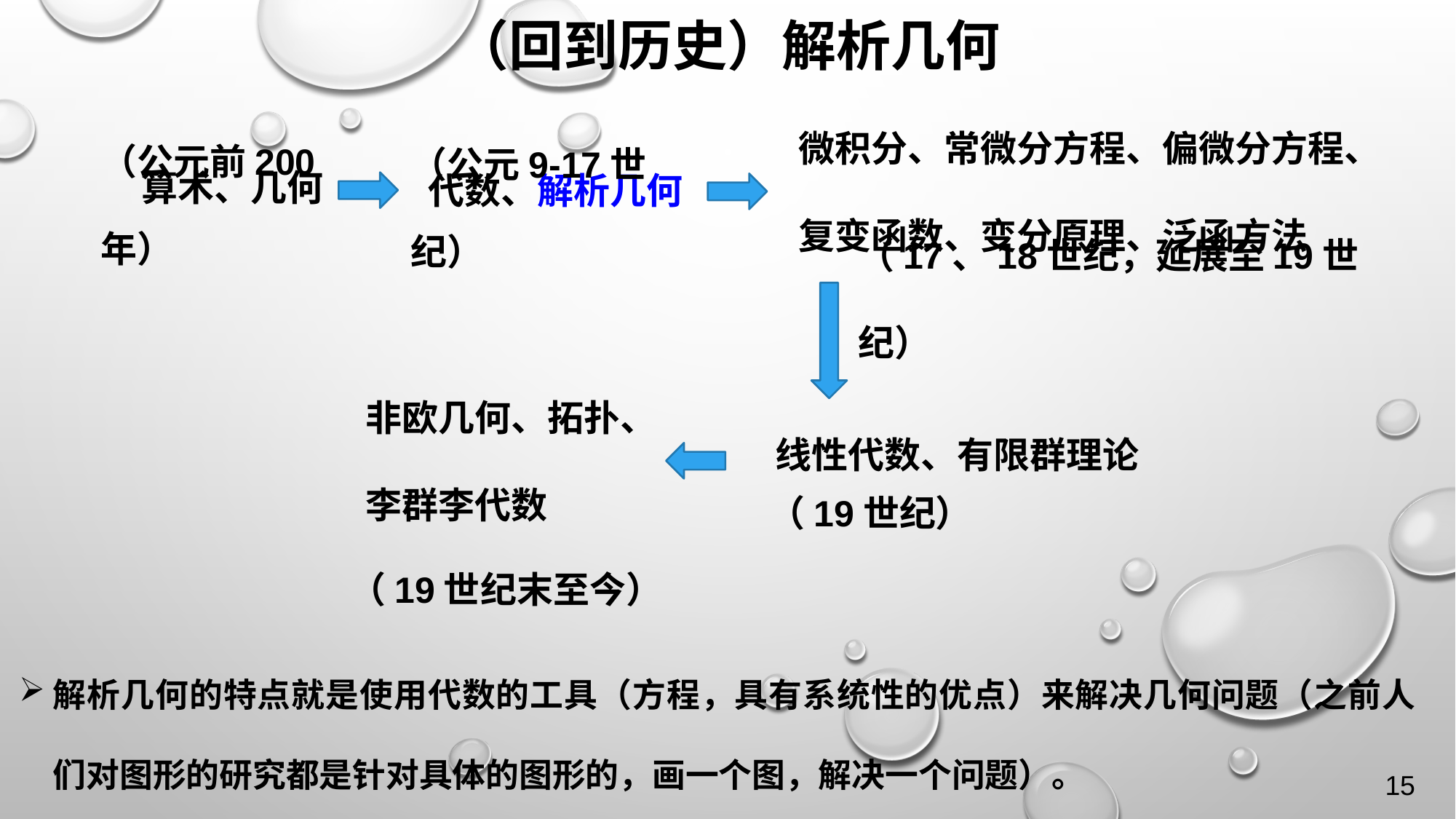

（回到历史）解析几何
微积分、常微分方程、偏微分方程、
复变函数、变分原理、泛函方法
算术、几何
代数、解析几何

（公元前200年）
（公元9-17世纪）
（17、18世纪，延展至19世纪）

非欧几何、拓扑、
李群李代数
线性代数、有限群理论

（19世纪）
（19世纪末至今）
解析几何的特点就是使用代数的工具（方程，具有系统性的优点）来解决几何问题（之前人们对图形的研究都是针对具体的图形的，画一个图，解决一个问题）。
15